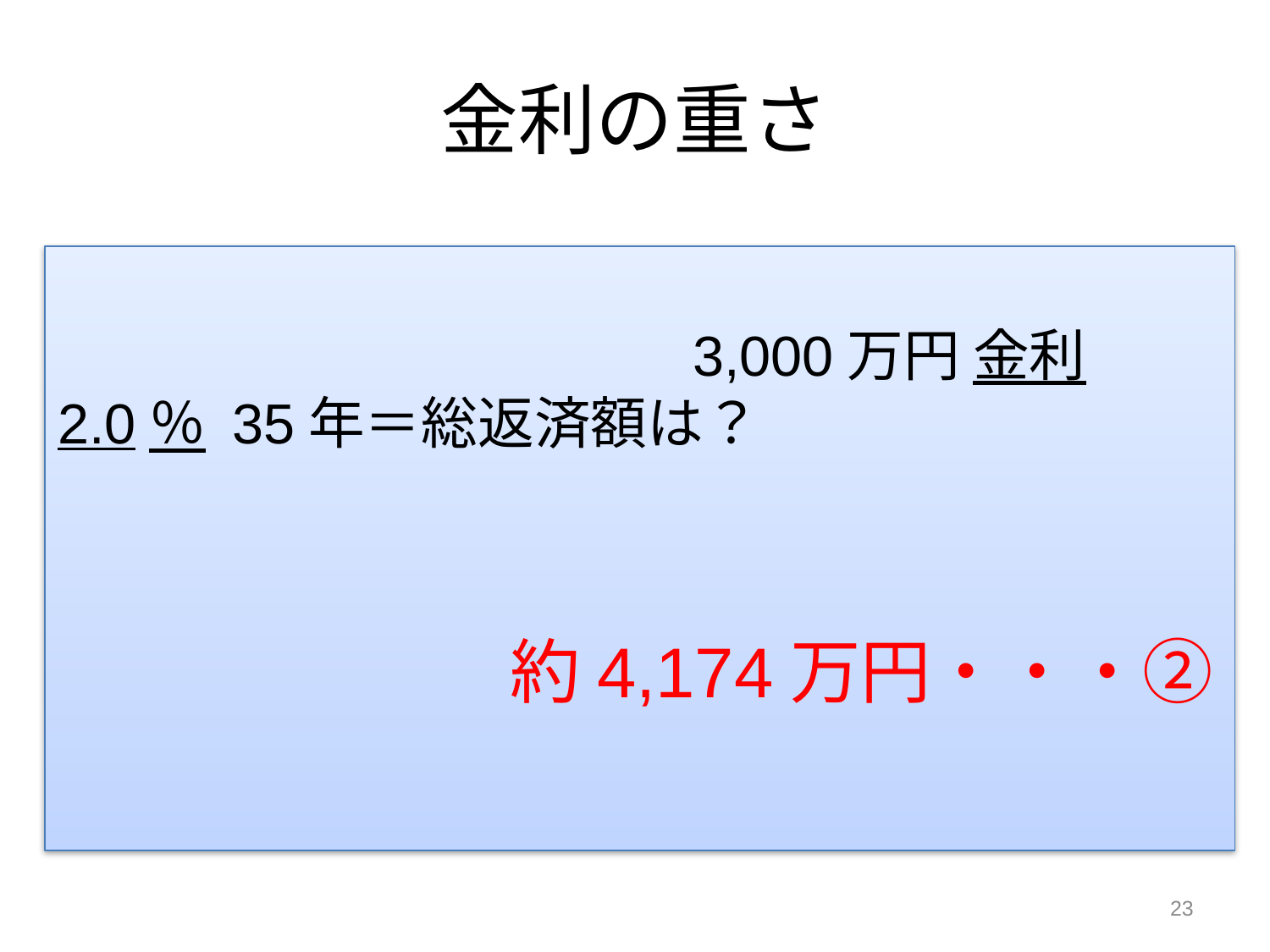

# 金利の重さ
　　　　　　　　　　　　　　　　　　　　　　　　　　　　　　　3,000万円 金利2.0％ 35年＝総返済額は？

　　　　　　　　約4,174万円・・・②
23